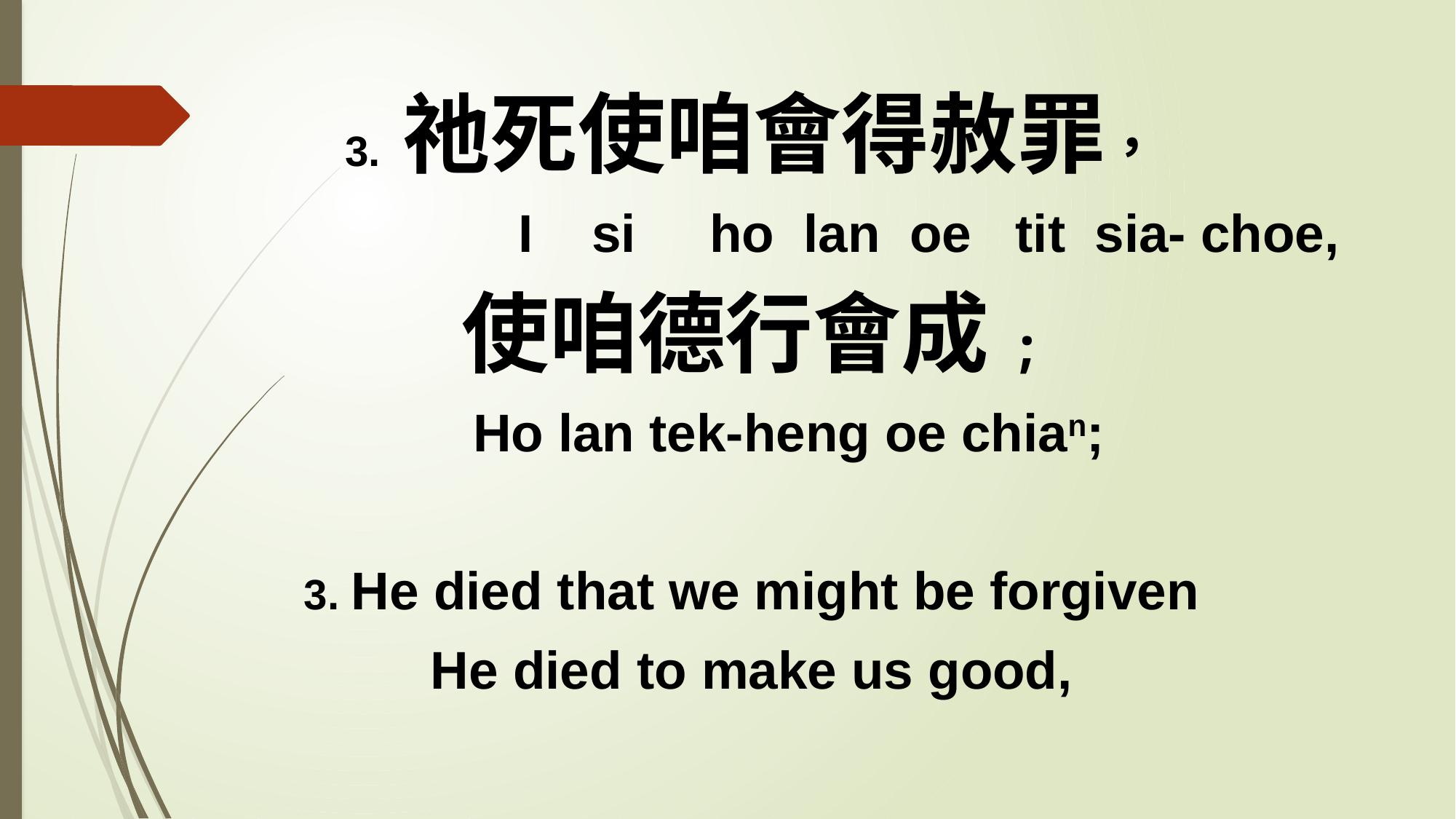

3. 祂死使咱會得赦罪，
                         I    si     ho  lan  oe   tit  sia- choe,
使咱德行會成;
     Ho lan tek-heng oe chian;

3. He died that we might be forgiven
He died to make us good,